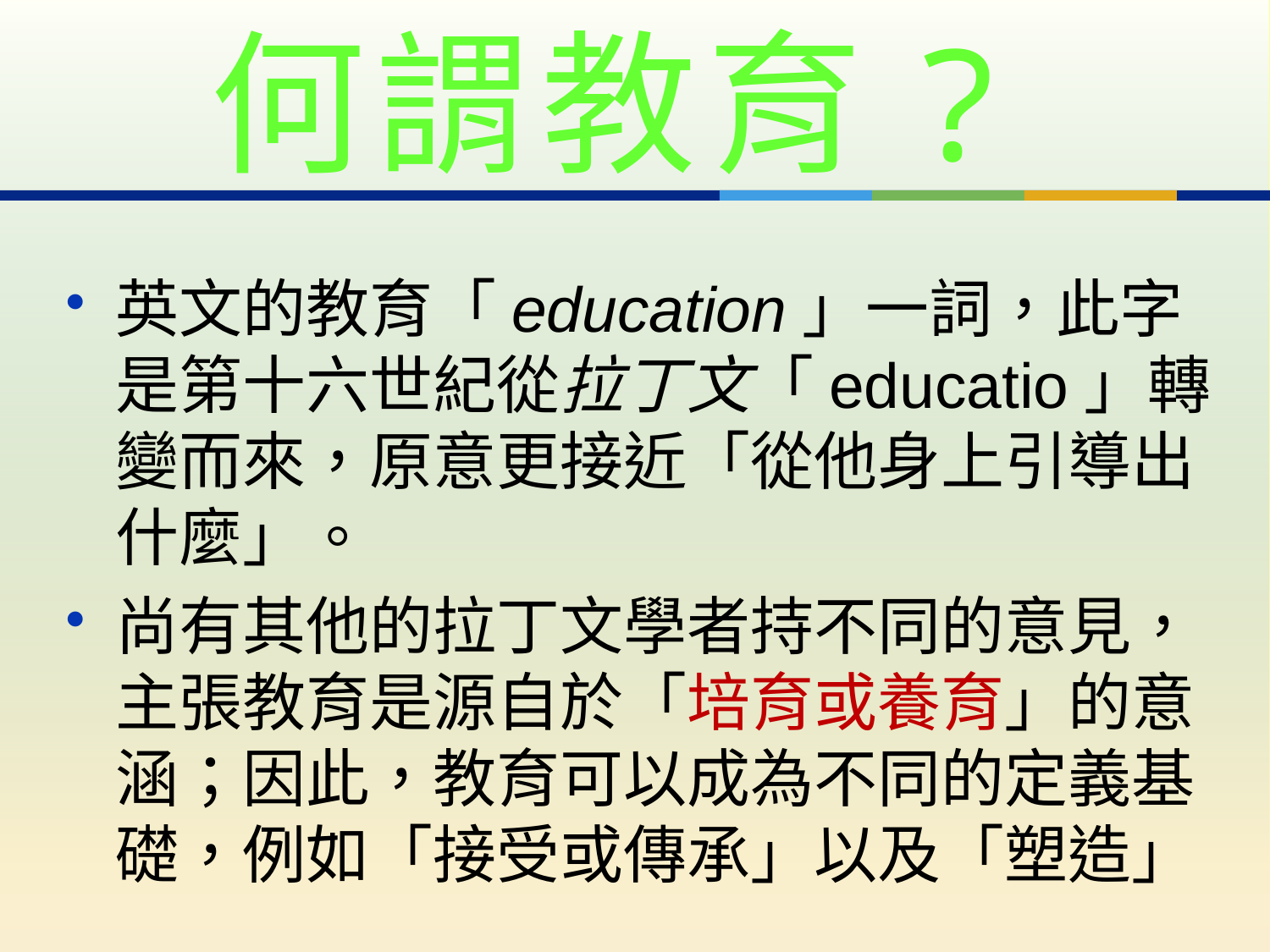

何謂教育?
英文的教育「education」一詞，此字是第十六世紀從拉丁文「educatio」轉變而來，原意更接近「從他身上引導出什麼」。
尚有其他的拉丁文學者持不同的意見，主張教育是源自於「培育或養育」的意涵；因此，教育可以成為不同的定義基礎，例如「接受或傳承」以及「塑造」